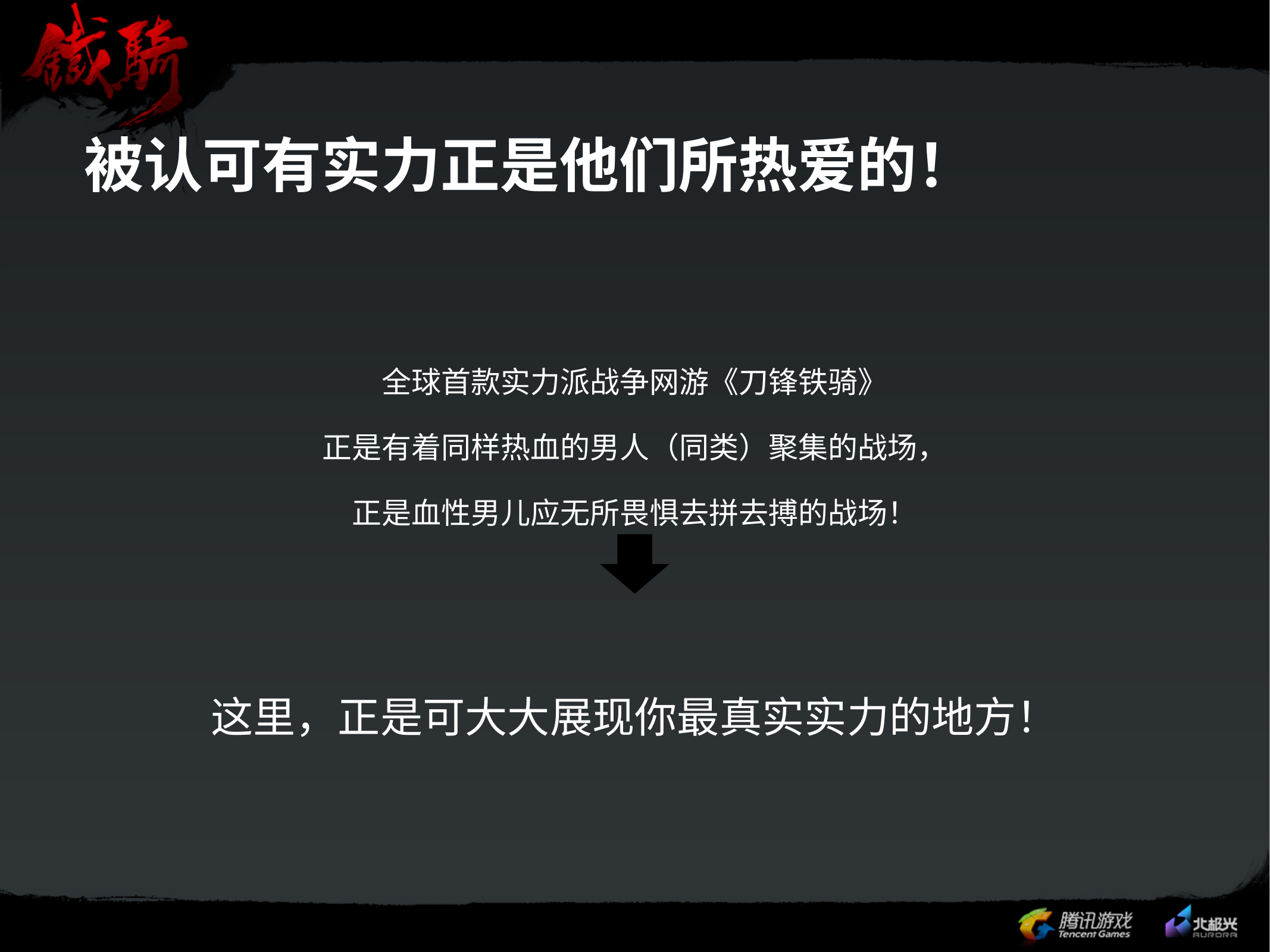

# 被认可有实力正是他们所热爱的！

全球首款实力派战争网游《刀锋铁骑》
正是有着同样热血的男人（同类）聚集的战场，
正是血性男儿应无所畏惧去拼去搏的战场！

这里，正是可大大展现你最真实实力的地方！